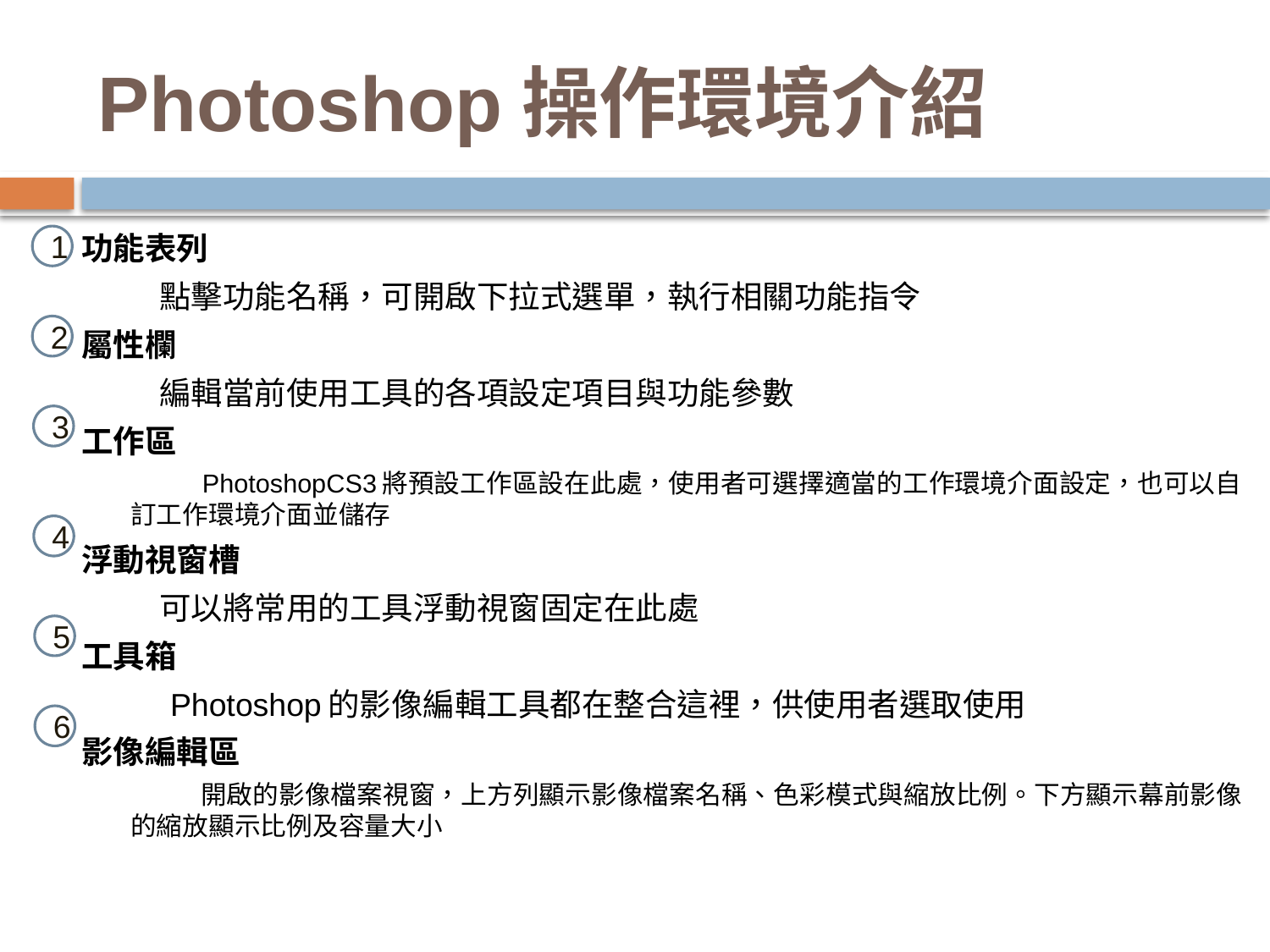

# Photoshop操作環境介紹
功能表列
          點擊功能名稱，可開啟下拉式選單，執行相關功能指令
屬性欄
          編輯當前使用工具的各項設定項目與功能參數
工作區
          PhotoshopCS3將預設工作區設在此處，使用者可選擇適當的工作環境介面設定，也可以自訂工作環境介面並儲存
浮動視窗槽
          可以將常用的工具浮動視窗固定在此處
工具箱
          Photoshop的影像編輯工具都在整合這裡，供使用者選取使用
影像編輯區
           開啟的影像檔案視窗，上方列顯示影像檔案名稱、色彩模式與縮放比例。下方顯示幕前影像的縮放顯示比例及容量大小

1
2
3
4
5
6